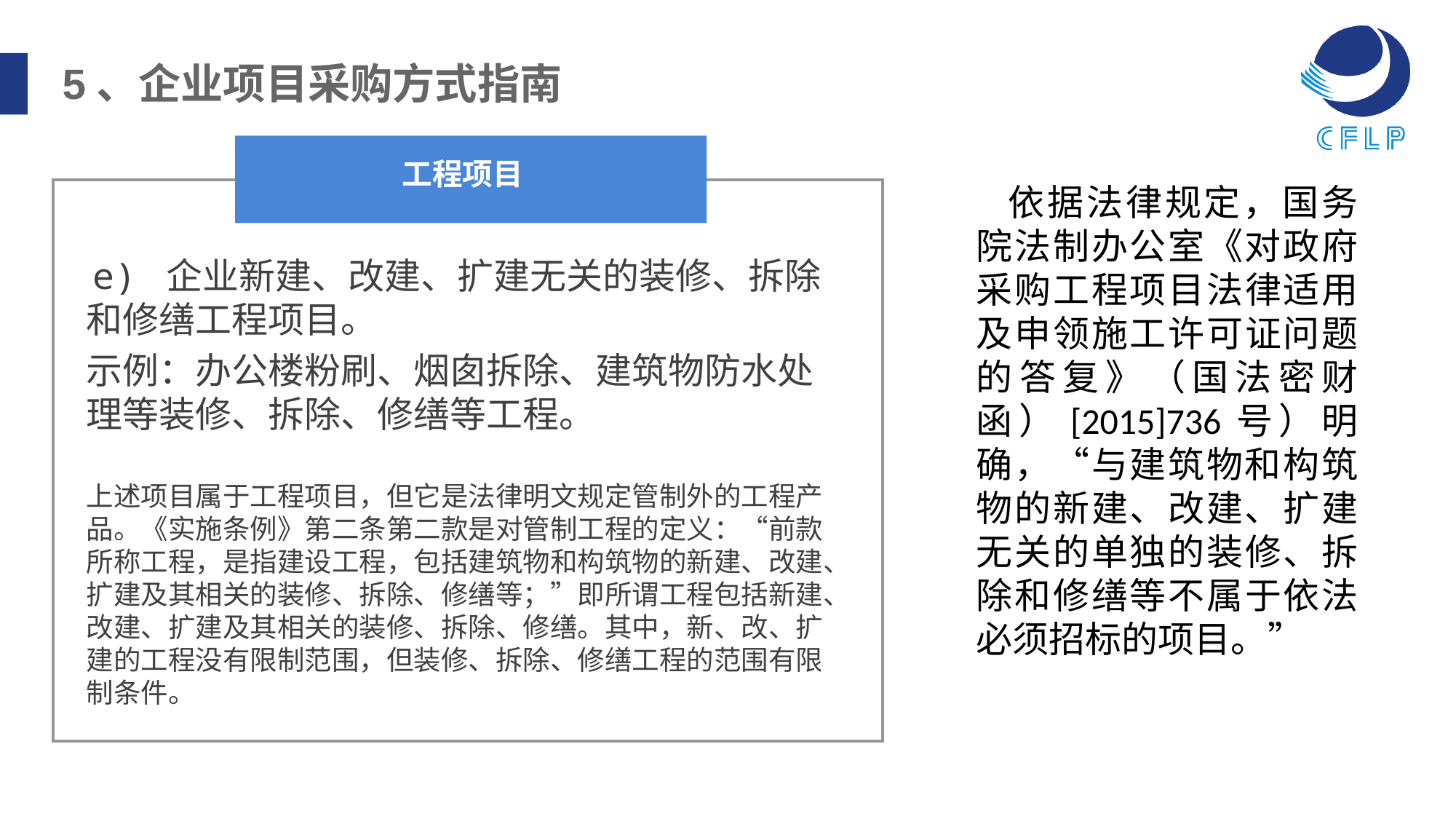

5、企业项目采购方式指南

工程项目

依据法律规定，国务院法制办公室《对政府采购工程项目法律适用及申领施工许可证问题的答复》（国法密财函）[2015]736号）明确，“与建筑物和构筑物的新建、改建、扩建无关的单独的装修、拆除和修缮等不属于依法必须招标的项目。”
 e) 企业新建、改建、扩建无关的装修、拆除和修缮工程项目。
示例：办公楼粉刷、烟囱拆除、建筑物防水处理等装修、拆除、修缮等工程。

上述项目属于工程项目，但它是法律明文规定管制外的工程产品。《实施条例》第二条第二款是对管制工程的定义：“前款所称工程，是指建设工程，包括建筑物和构筑物的新建、改建、扩建及其相关的装修、拆除、修缮等；”即所谓工程包括新建、改建、扩建及其相关的装修、拆除、修缮。其中，新、改、扩建的工程没有限制范围，但装修、拆除、修缮工程的范围有限制条件。